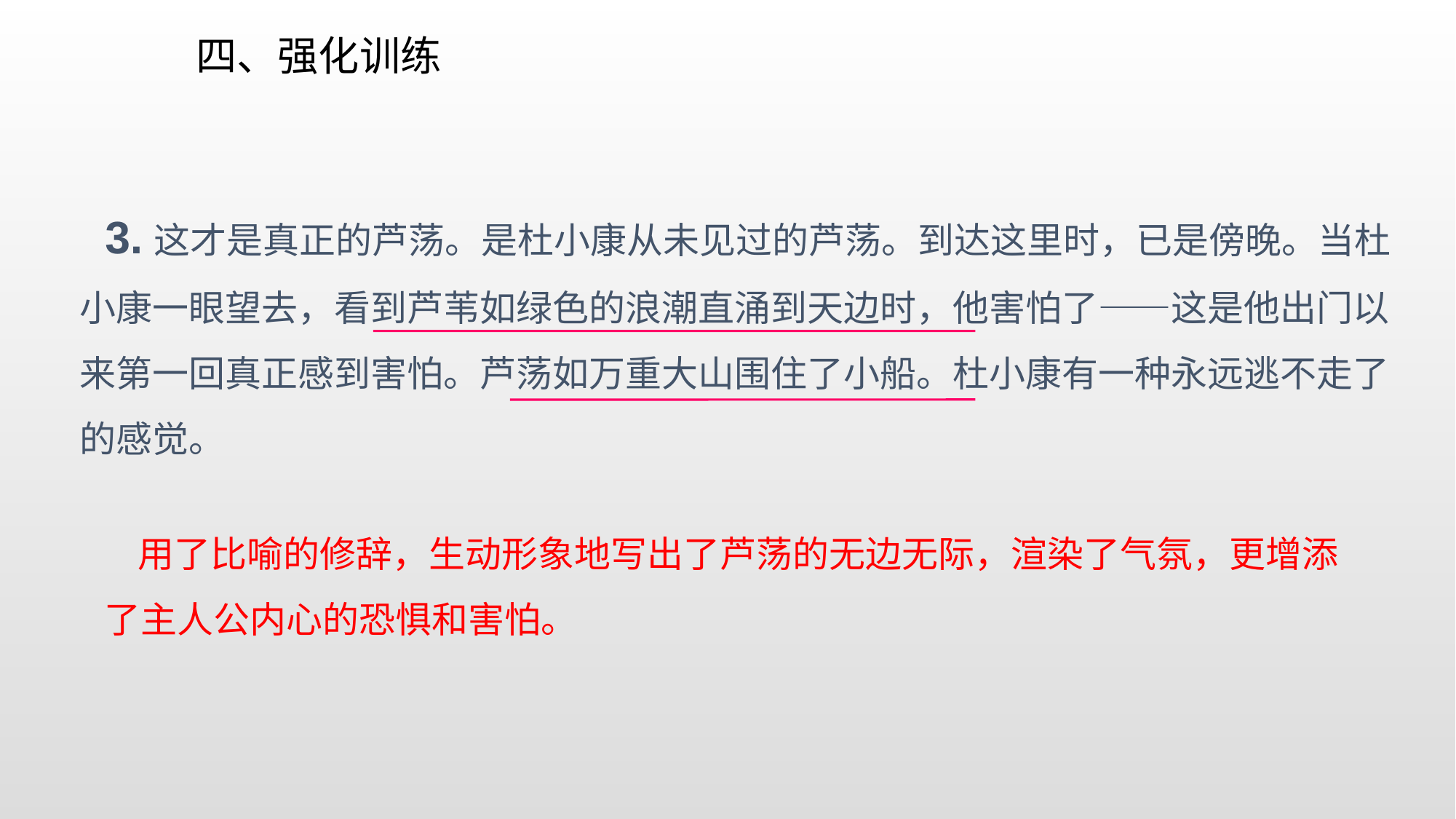

四、强化训练

  3.这才是真正的芦荡。是杜小康从未见过的芦荡。到达这里时，已是傍晚。当杜小康一眼望去，看到芦苇如绿色的浪潮直涌到天边时，他害怕了——这是他出门以来第一回真正感到害怕。芦荡如万重大山围住了小船。杜小康有一种永远逃不走了的感觉。

   用了比喻的修辞，生动形象地写出了芦荡的无边无际，渲染了气氛，更增添了主人公内心的恐惧和害怕。